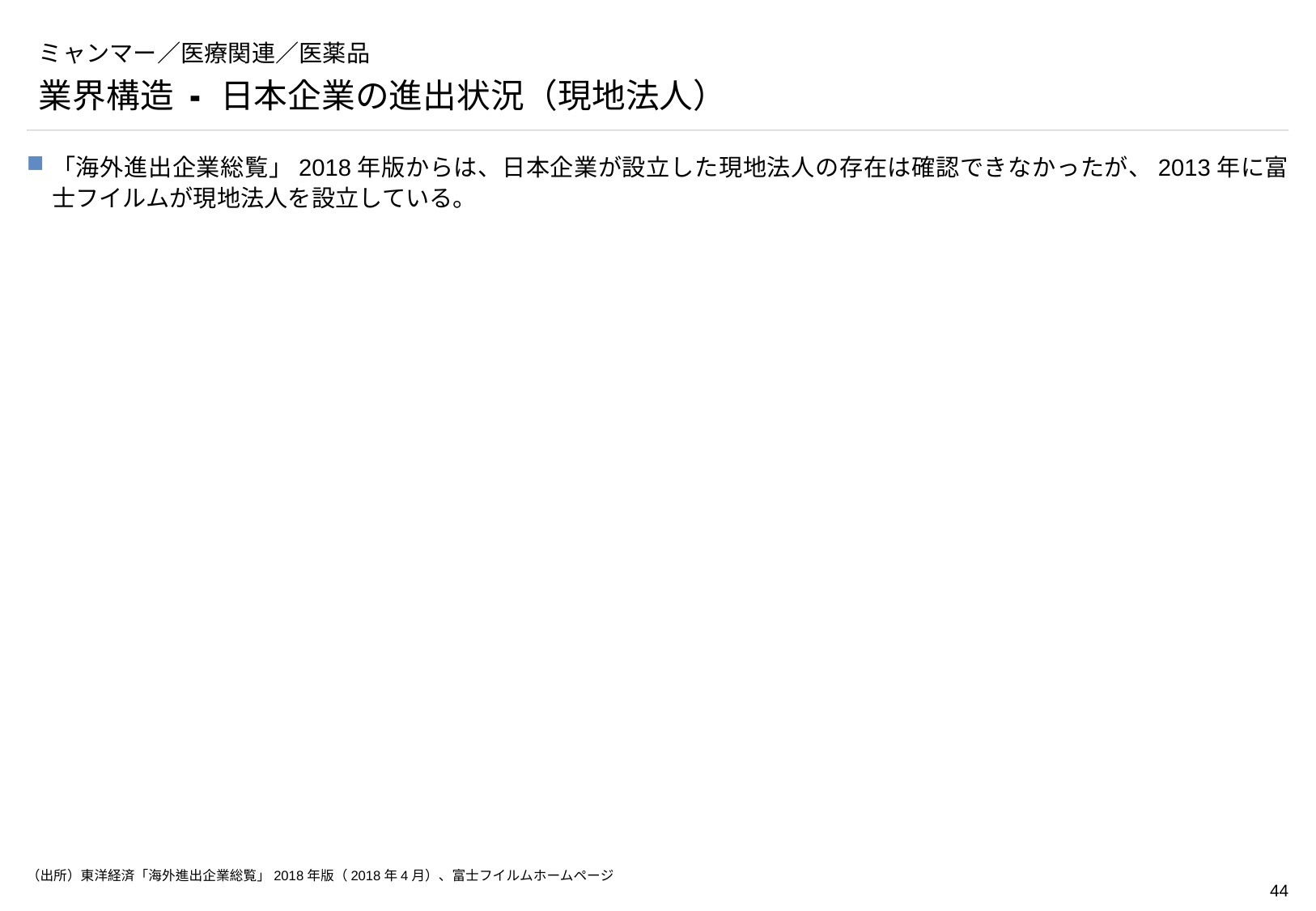

# ミャンマー／医療関連／医薬品
業界構造 - 日本企業の進出状況（現地法人）
「海外進出企業総覧」2018年版からは、日本企業が設立した現地法人の存在は確認できなかったが、2013年に富士フイルムが現地法人を設立している。
（出所）東洋経済「海外進出企業総覧」2018年版（2018年4月）、富士フイルムホームページ